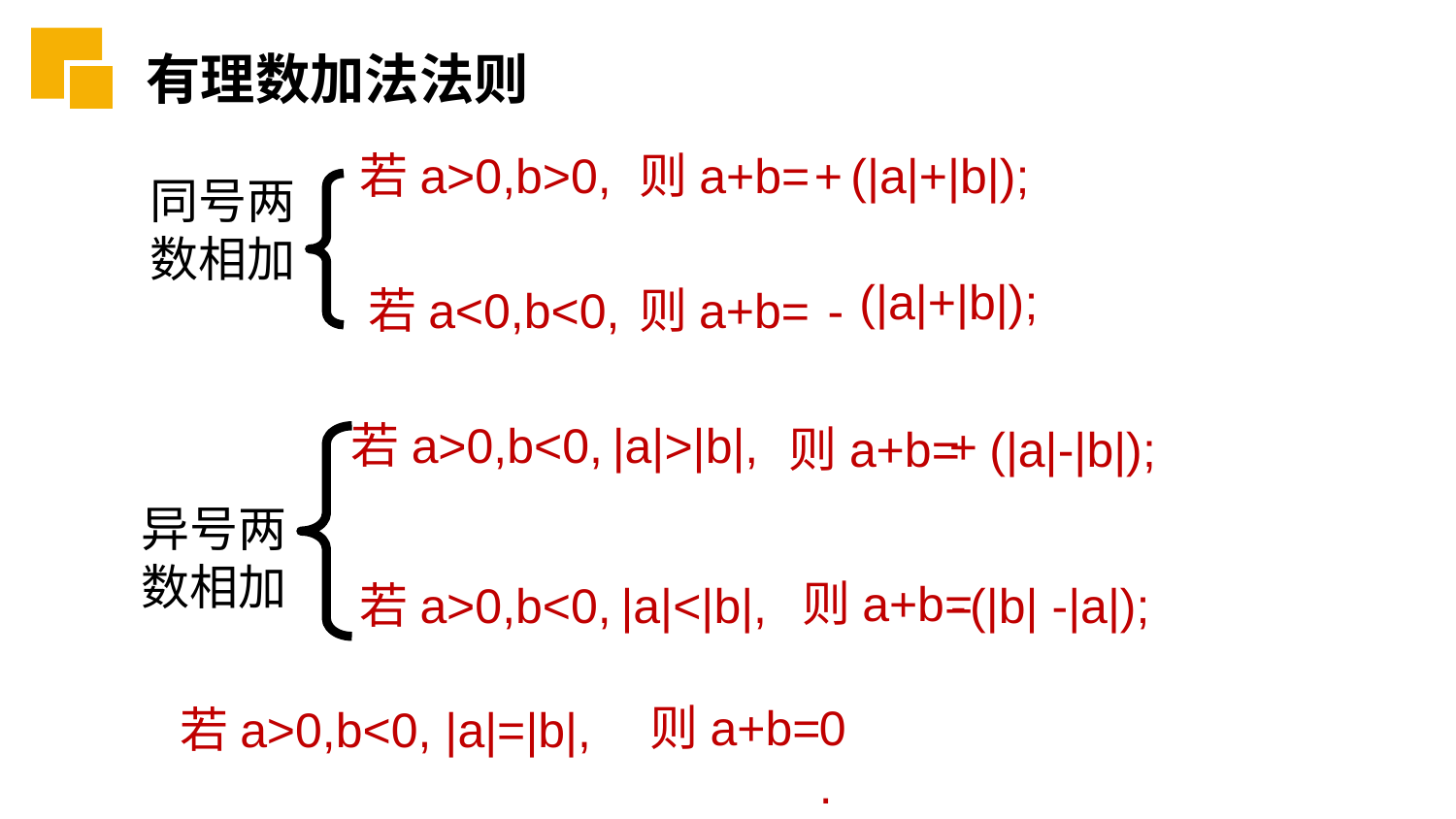

有理数加法法则
若a>0,b>0,
则a+b=
+
(|a|+|b|);
同号两数相加

(|a|+|b|);
若a<0,b<0,
则a+b=
 -
若a>0,b<0,
|a|>|b|,
+
则a+b=
(|a|-|b|);

异号两数相加
则a+b=
-
(|b| -|a|);
若a>0,b<0,
|a|<|b|,
则a+b=
0.
若a>0,b<0, |a|=|b|,